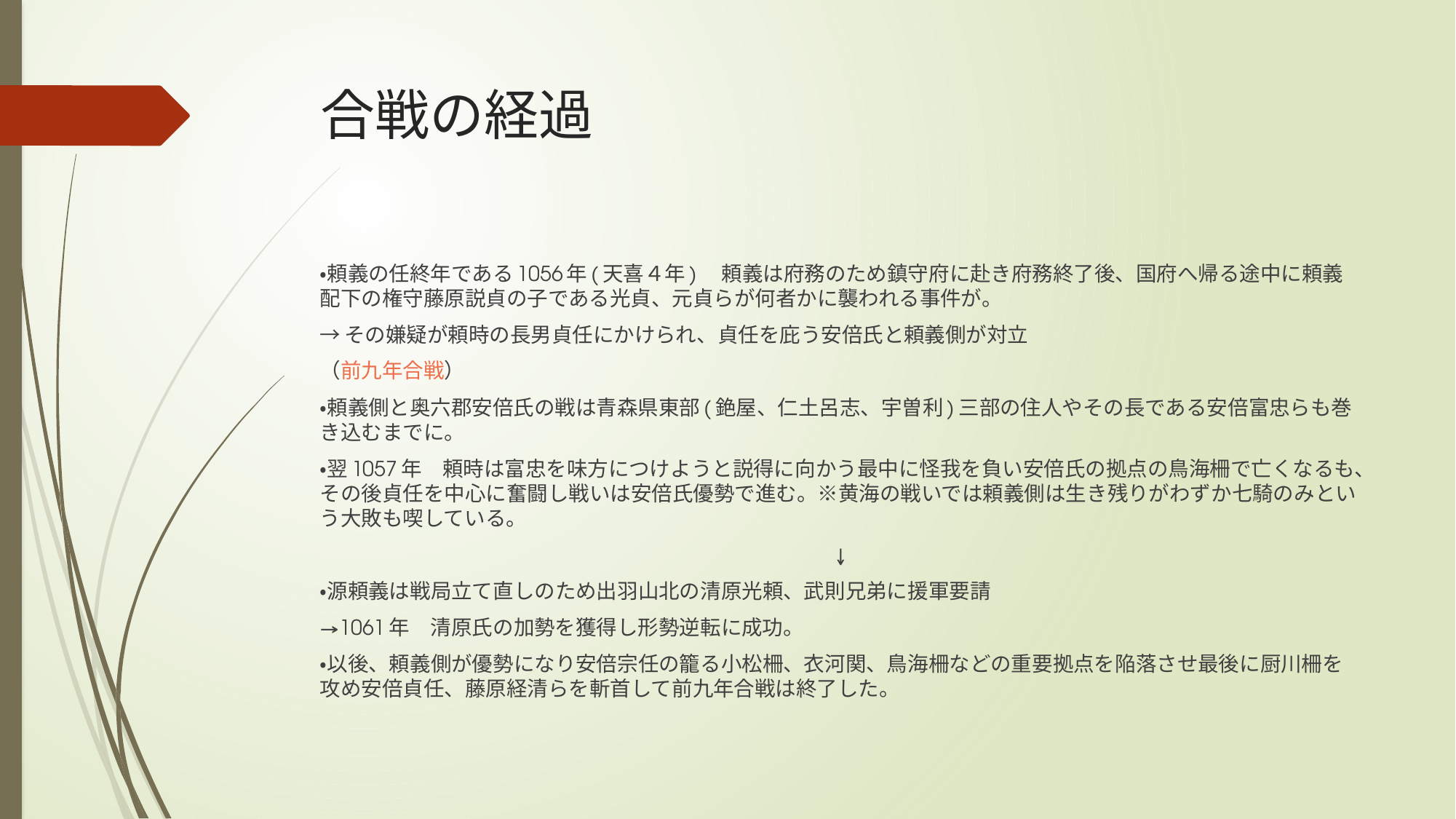

# 合戦の経過
・頼義の任終年である1056年(天喜４年)　頼義は府務のため鎮守府に赴き府務終了後、国府へ帰る途中に頼義配下の権守藤原説貞の子である光貞、元貞らが何者かに襲われる事件が。
→その嫌疑が頼時の長男貞任にかけられ、貞任を庇う安倍氏と頼義側が対立
（前九年合戦）
・頼義側と奥六郡安倍氏の戦は青森県東部(銫屋、仁土呂志、宇曽利)三部の住人やその長である安倍富忠らも巻き込むまでに。
・翌1057年　頼時は富忠を味方につけようと説得に向かう最中に怪我を負い安倍氏の拠点の鳥海柵で亡くなるも、その後貞任を中心に奮闘し戦いは安倍氏優勢で進む。※黄海の戦いでは頼義側は生き残りがわずか七騎のみという大敗も喫している。
↓
・源頼義は戦局立て直しのため出羽山北の清原光頼、武則兄弟に援軍要請
→1061年　清原氏の加勢を獲得し形勢逆転に成功。
・以後、頼義側が優勢になり安倍宗任の籠る小松柵、衣河関、鳥海柵などの重要拠点を陥落させ最後に厨川柵を攻め安倍貞任、藤原経清らを斬首して前九年合戦は終了した。